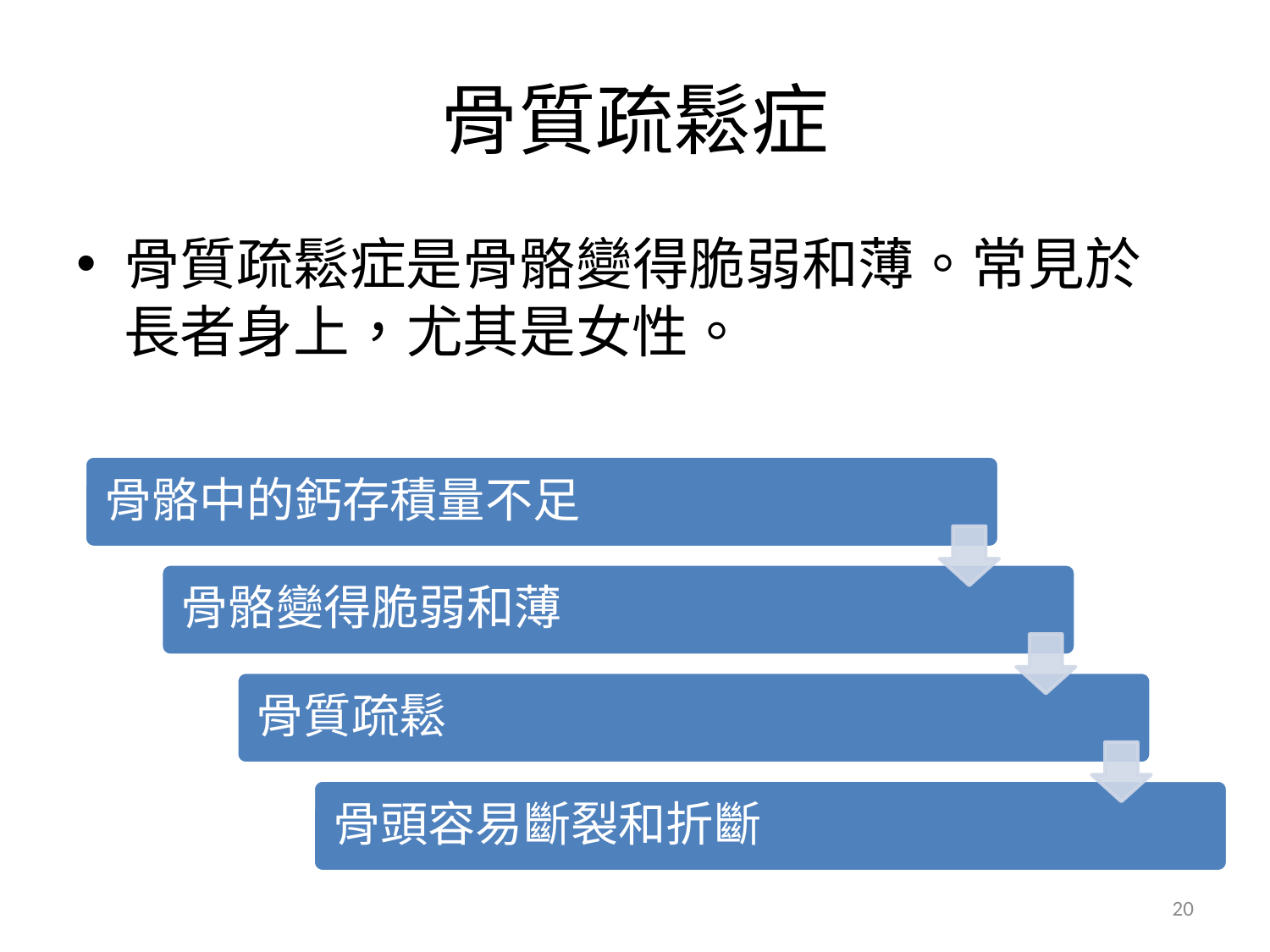

# 骨質疏鬆症
骨質疏鬆症是骨骼變得脆弱和薄。常見於長者身上，尤其是女性。
骨骼中的鈣存積量不足
骨骼變得脆弱和薄
骨質疏鬆
骨頭容易斷裂和折斷

20